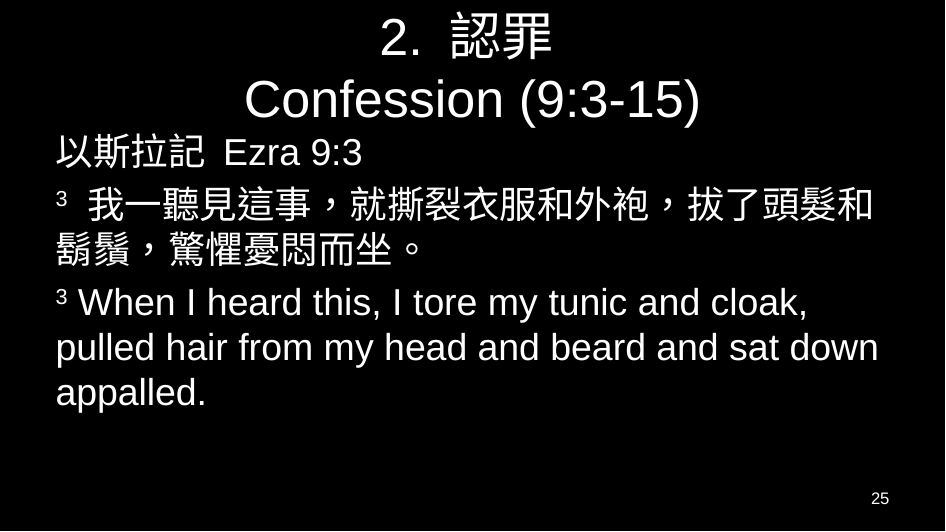

# 2. 認罪 Confession (9:3-15)
以斯拉記 Ezra 9:3
3 我一聽見這事，就撕裂衣服和外袍，拔了頭髮和鬍鬚，驚懼憂悶而坐。
3 When I heard this, I tore my tunic and cloak, pulled hair from my head and beard and sat down appalled.

25